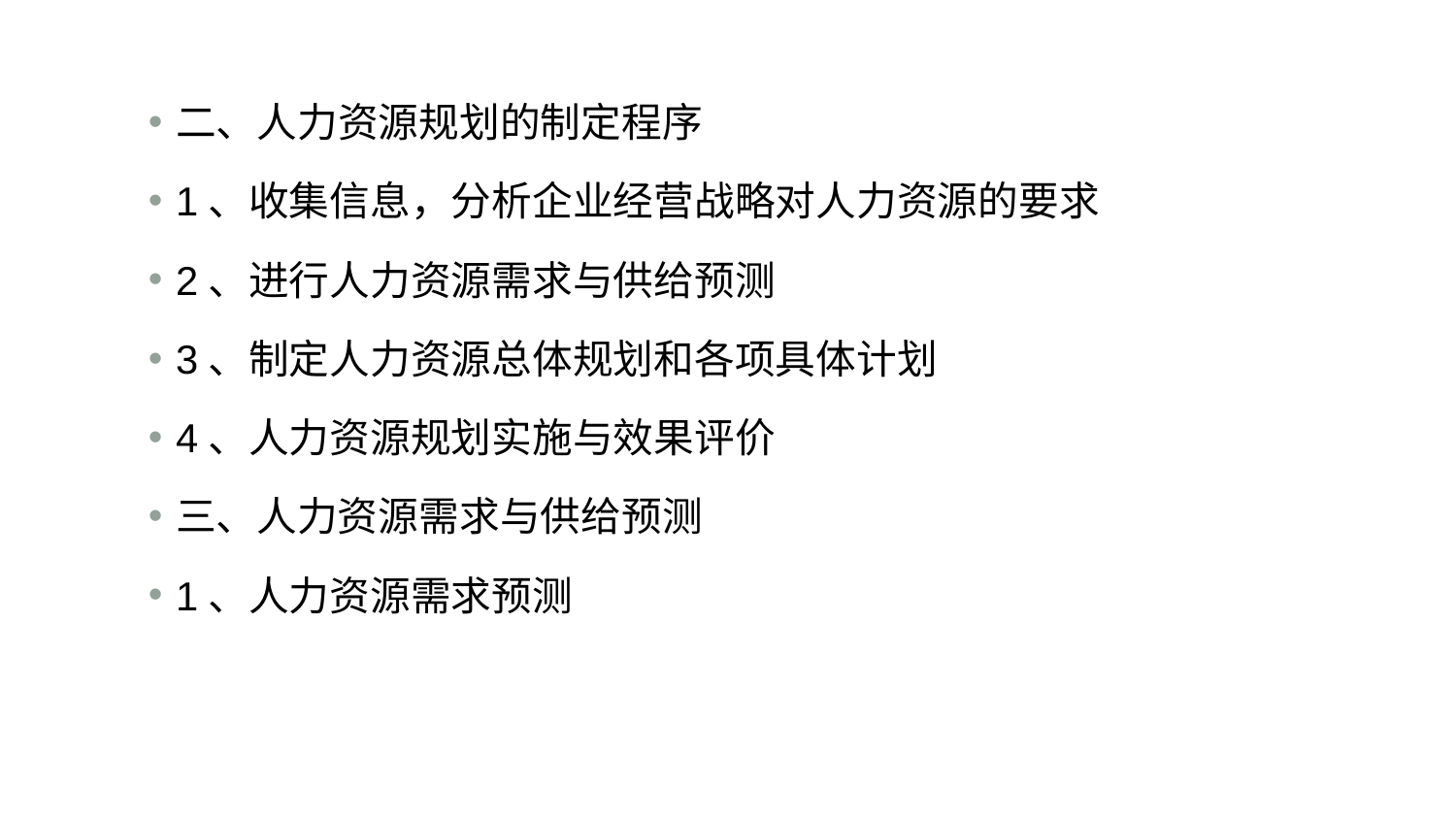

#
二、人力资源规划的制定程序
1、收集信息，分析企业经营战略对人力资源的要求
2、进行人力资源需求与供给预测
3、制定人力资源总体规划和各项具体计划
4、人力资源规划实施与效果评价
三、人力资源需求与供给预测
1、人力资源需求预测